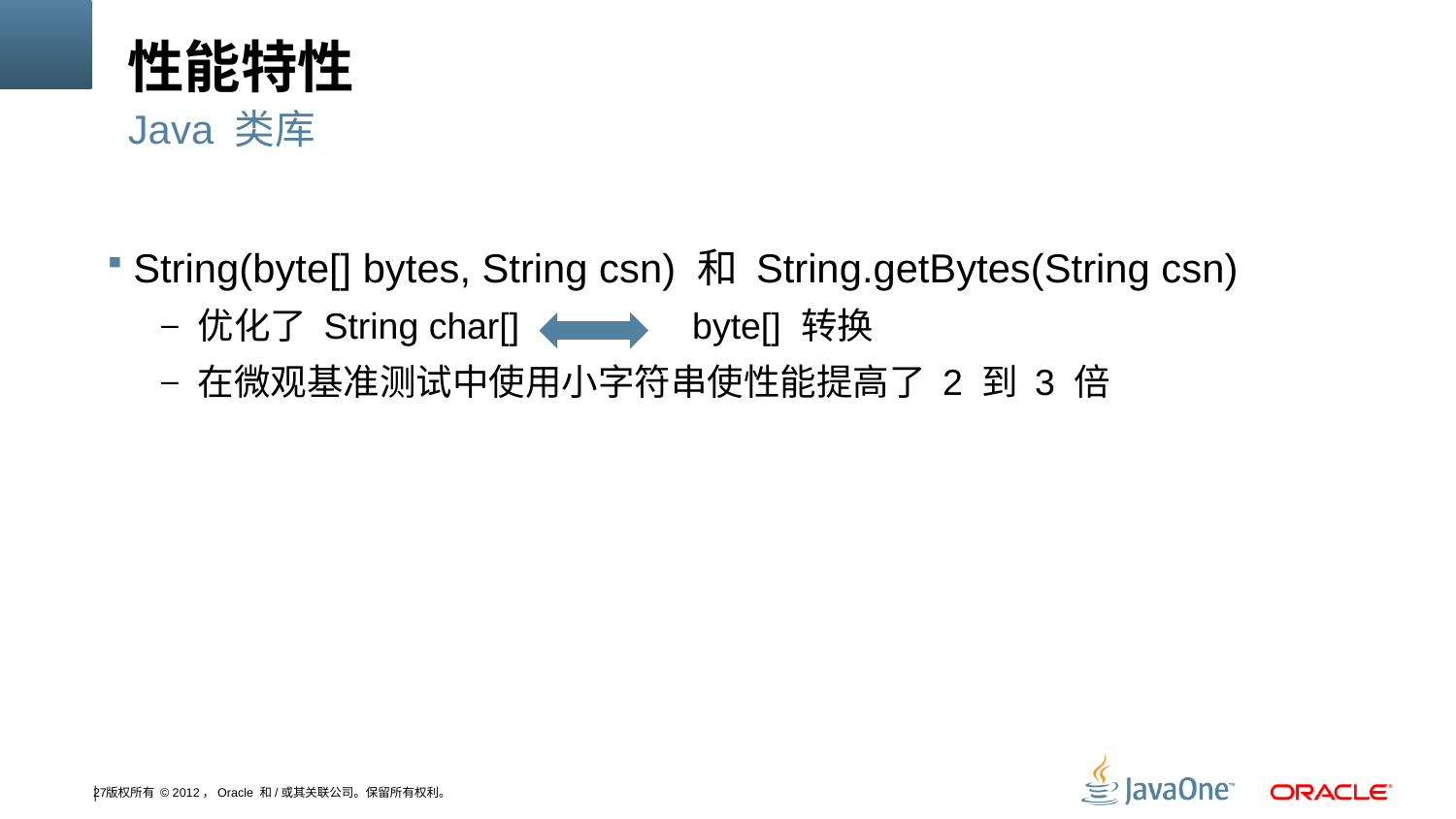

# 性能特性
Java 类库
String(byte[] bytes, String csn) 和 String.getBytes(String csn)
优化了 String char[]                 byte[] 转换
在微观基准测试中使用小字符串使性能提高了 2 到 3 倍